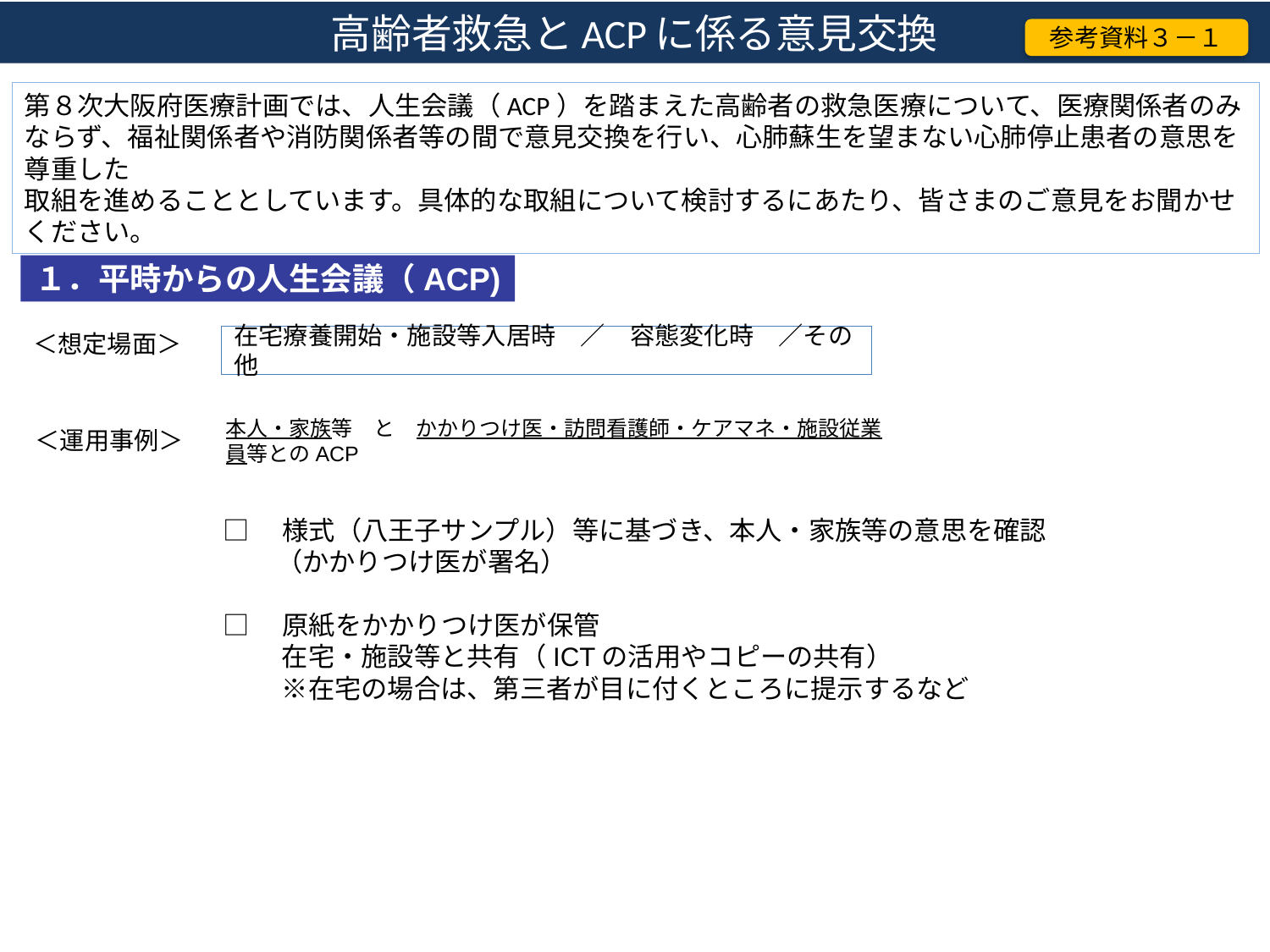

# 高齢者救急とACPに係る意見交換
参考資料３－１
第８次大阪府医療計画では、人生会議（ACP）を踏まえた高齢者の救急医療について、医療関係者のみならず、福祉関係者や消防関係者等の間で意見交換を行い、心肺蘇生を望まない心肺停止患者の意思を尊重した
取組を進めることとしています。具体的な取組について検討するにあたり、皆さまのご意見をお聞かせください。
１．平時からの人生会議（ACP)
＜想定場面＞
在宅療養開始・施設等入居時　／　容態変化時　／その他
本人・家族等　と　かかりつけ医・訪問看護師・ケアマネ・施設従業員等とのACP
＜運用事例＞
□　様式（八王子サンプル）等に基づき、本人・家族等の意思を確認
　　（かかりつけ医が署名）

□　原紙をかかりつけ医が保管
　　 在宅・施設等と共有（ICTの活用やコピーの共有）
　　 ※在宅の場合は、第三者が目に付くところに提示するなど